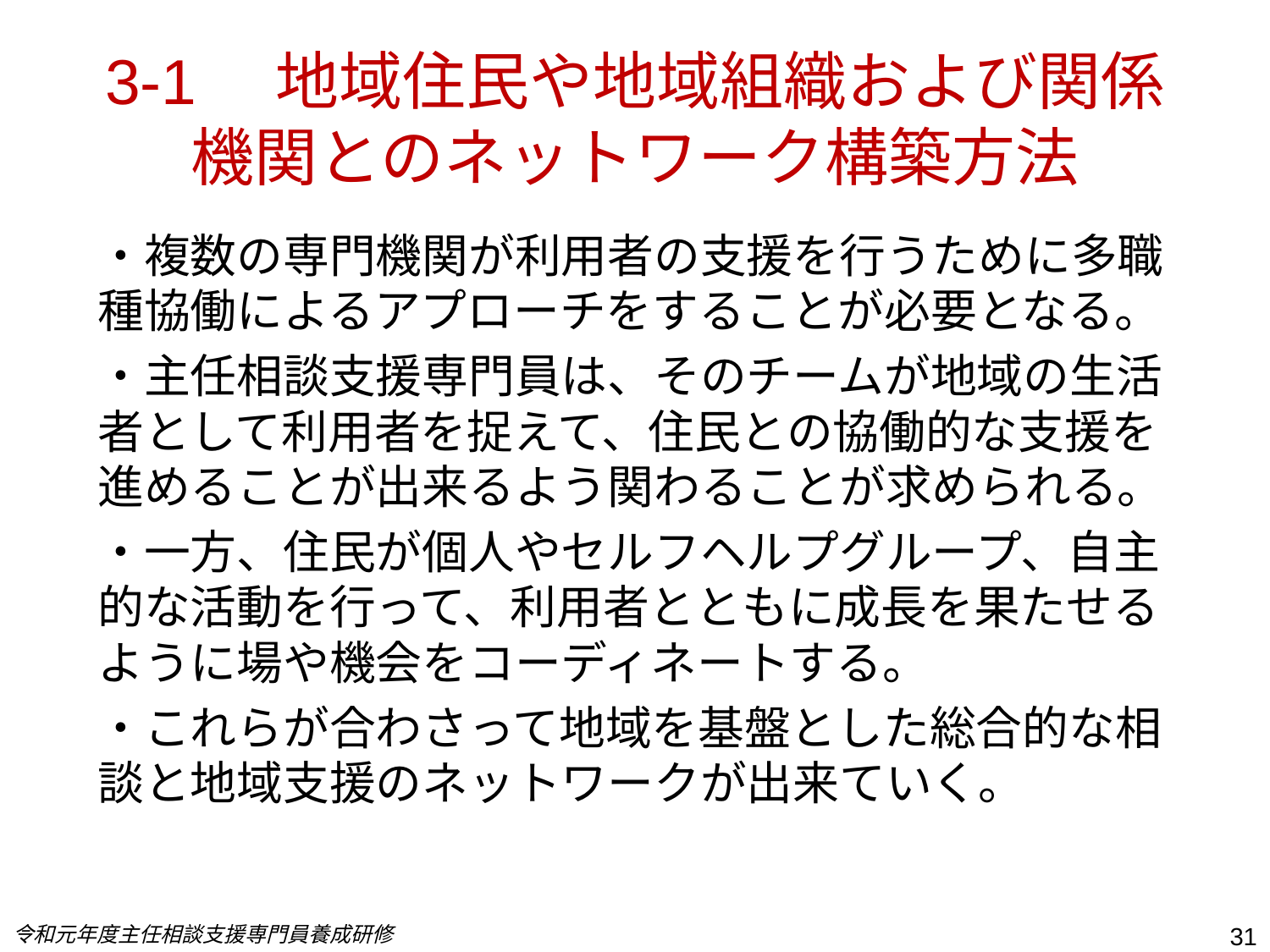

# 3-1　地域住民や地域組織および関係機関とのネットワーク構築方法
・複数の専門機関が利用者の支援を行うために多職種協働によるアプローチをすることが必要となる。
・主任相談支援専門員は、そのチームが地域の生活者として利用者を捉えて、住民との協働的な支援を進めることが出来るよう関わることが求められる。
・一方、住民が個人やセルフヘルプグループ、自主的な活動を行って、利用者とともに成長を果たせるように場や機会をコーディネートする。
・これらが合わさって地域を基盤とした総合的な相談と地域支援のネットワークが出来ていく。
令和元年度主任相談支援専門員養成研修
31